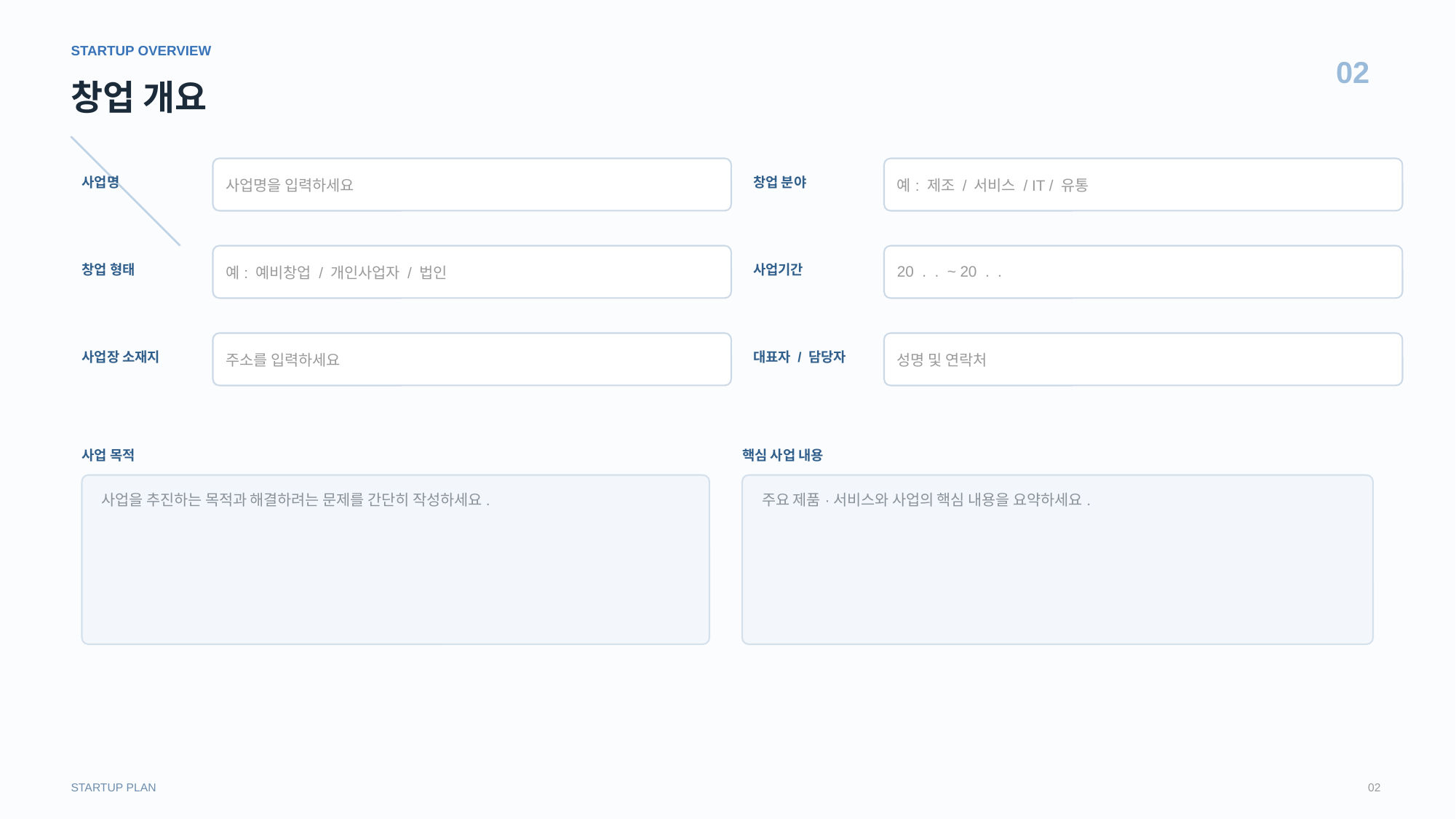

STARTUP OVERVIEW
02
창업 개요

사업명을 입력하세요
예: 제조 / 서비스 / IT / 유통
사업명
창업 분야

예: 예비창업 / 개인사업자 / 법인
20  .  .  ~ 20  .  .
창업 형태
사업기간

주소를 입력하세요
성명 및 연락처
사업장 소재지
대표자 / 담당자
사업 목적
핵심 사업 내용

사업을 추진하는 목적과 해결하려는 문제를 간단히 작성하세요.
주요 제품·서비스와 사업의 핵심 내용을 요약하세요.
STARTUP PLAN
02